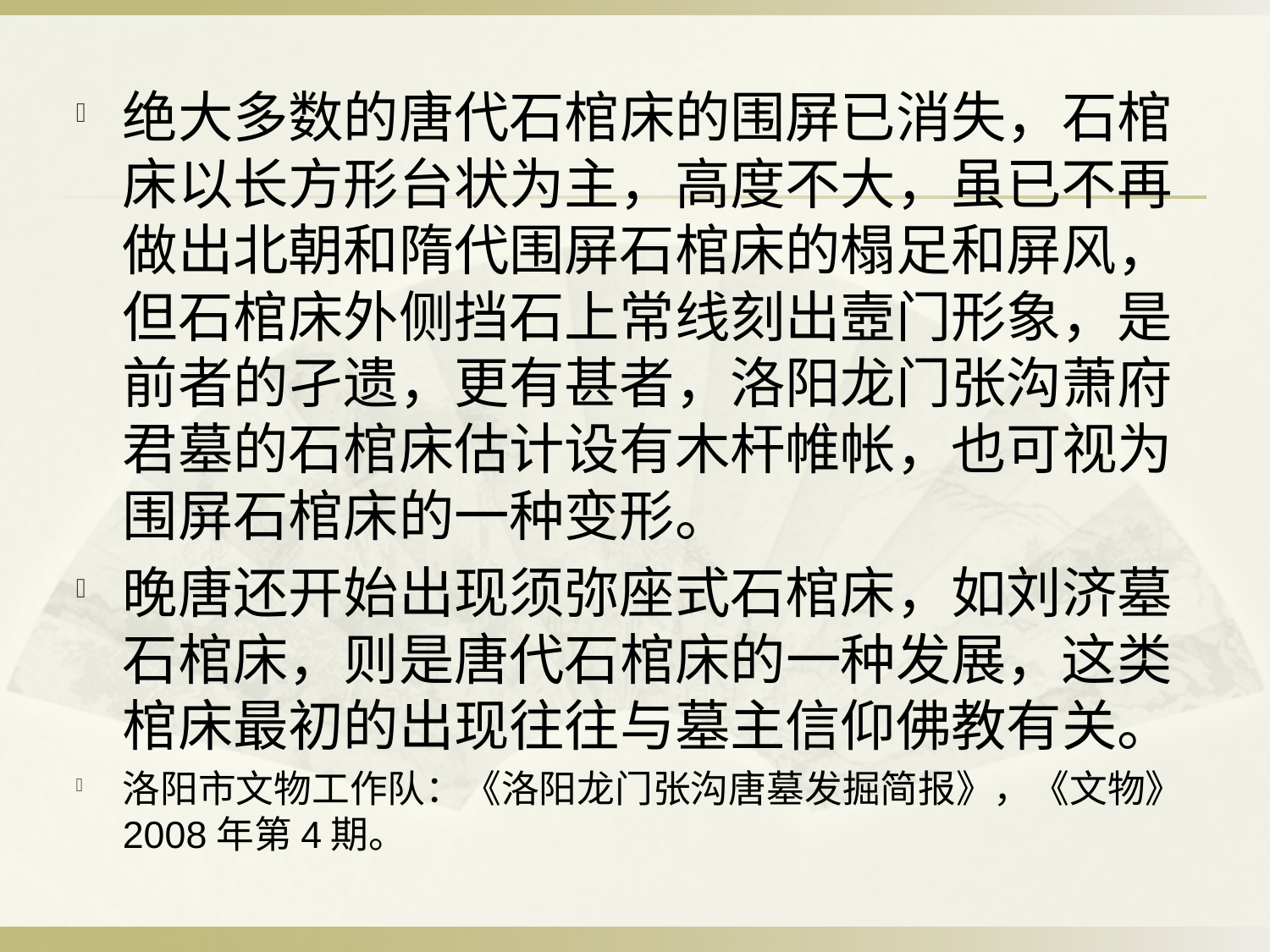

#
绝大多数的唐代石棺床的围屏已消失，石棺床以长方形台状为主，高度不大，虽已不再做出北朝和隋代围屏石棺床的榻足和屏风，但石棺床外侧挡石上常线刻出壼门形象，是前者的孑遗，更有甚者，洛阳龙门张沟萧府君墓的石棺床估计设有木杆帷帐，也可视为围屏石棺床的一种变形。
晚唐还开始出现须弥座式石棺床，如刘济墓石棺床，则是唐代石棺床的一种发展，这类棺床最初的出现往往与墓主信仰佛教有关。
洛阳市文物工作队：《洛阳龙门张沟唐墓发掘简报》，《文物》2008年第4期。